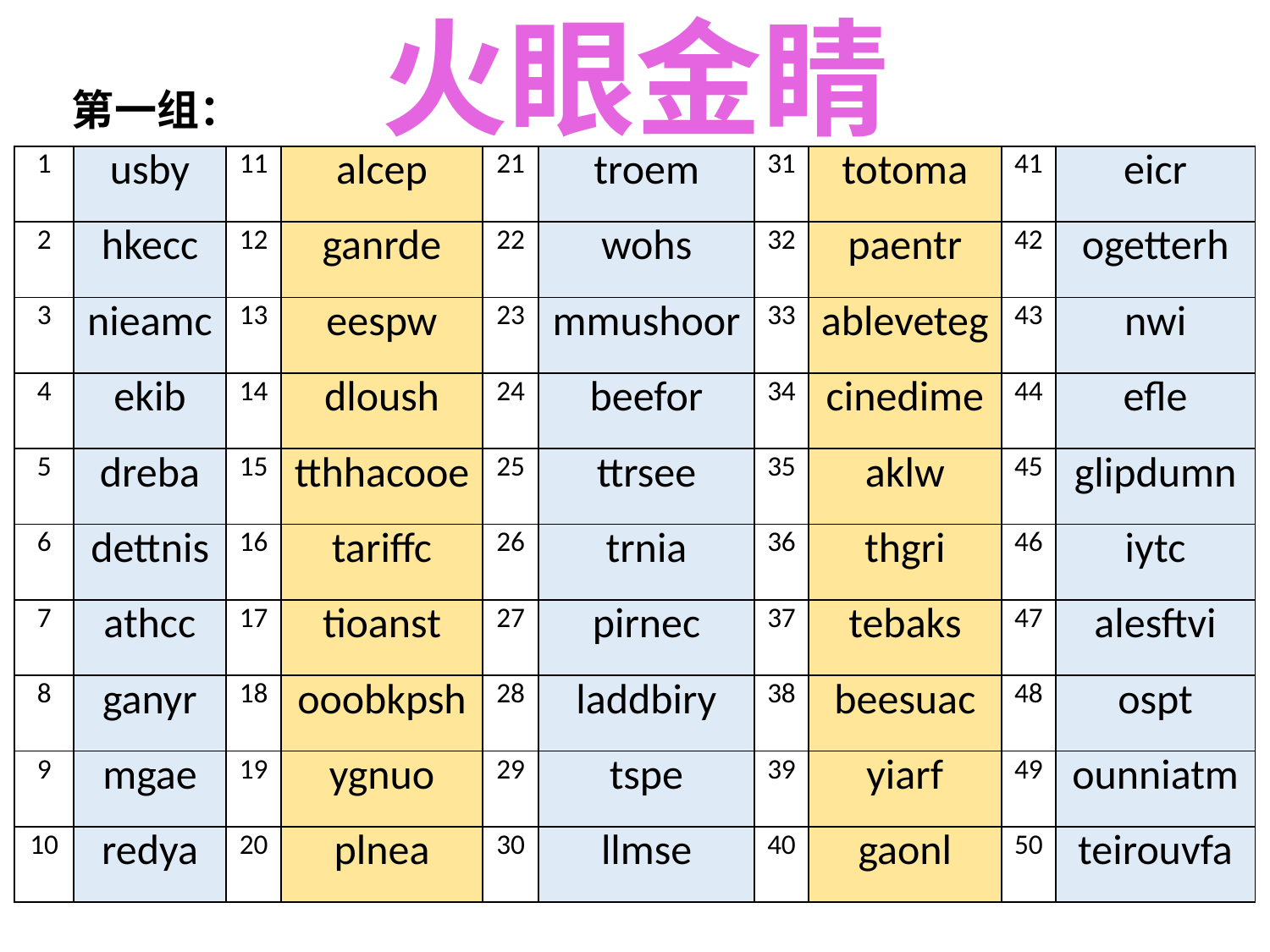

火眼金睛
第一组：
| 1 | usby | 11 | alcep | 21 | troem | 31 | totoma | 41 | eicr |
| --- | --- | --- | --- | --- | --- | --- | --- | --- | --- |
| 2 | hkecc | 12 | ganrde | 22 | wohs | 32 | paentr | 42 | ogetterh |
| 3 | nieamc | 13 | eespw | 23 | mmushoor | 33 | ableveteg | 43 | nwi |
| 4 | ekib | 14 | dloush | 24 | beefor | 34 | cinedime | 44 | efle |
| 5 | dreba | 15 | tthhacooe | 25 | ttrsee | 35 | aklw | 45 | glipdumn |
| 6 | dettnis | 16 | tariffc | 26 | trnia | 36 | thgri | 46 | iytc |
| 7 | athcc | 17 | tioanst | 27 | pirnec | 37 | tebaks | 47 | alesftvi |
| 8 | ganyr | 18 | ooobkpsh | 28 | laddbiry | 38 | beesuac | 48 | ospt |
| 9 | mgae | 19 | ygnuo | 29 | tspe | 39 | yiarf | 49 | ounniatm |
| 10 | redya | 20 | plnea | 30 | llmse | 40 | gaonl | 50 | teirouvfa |